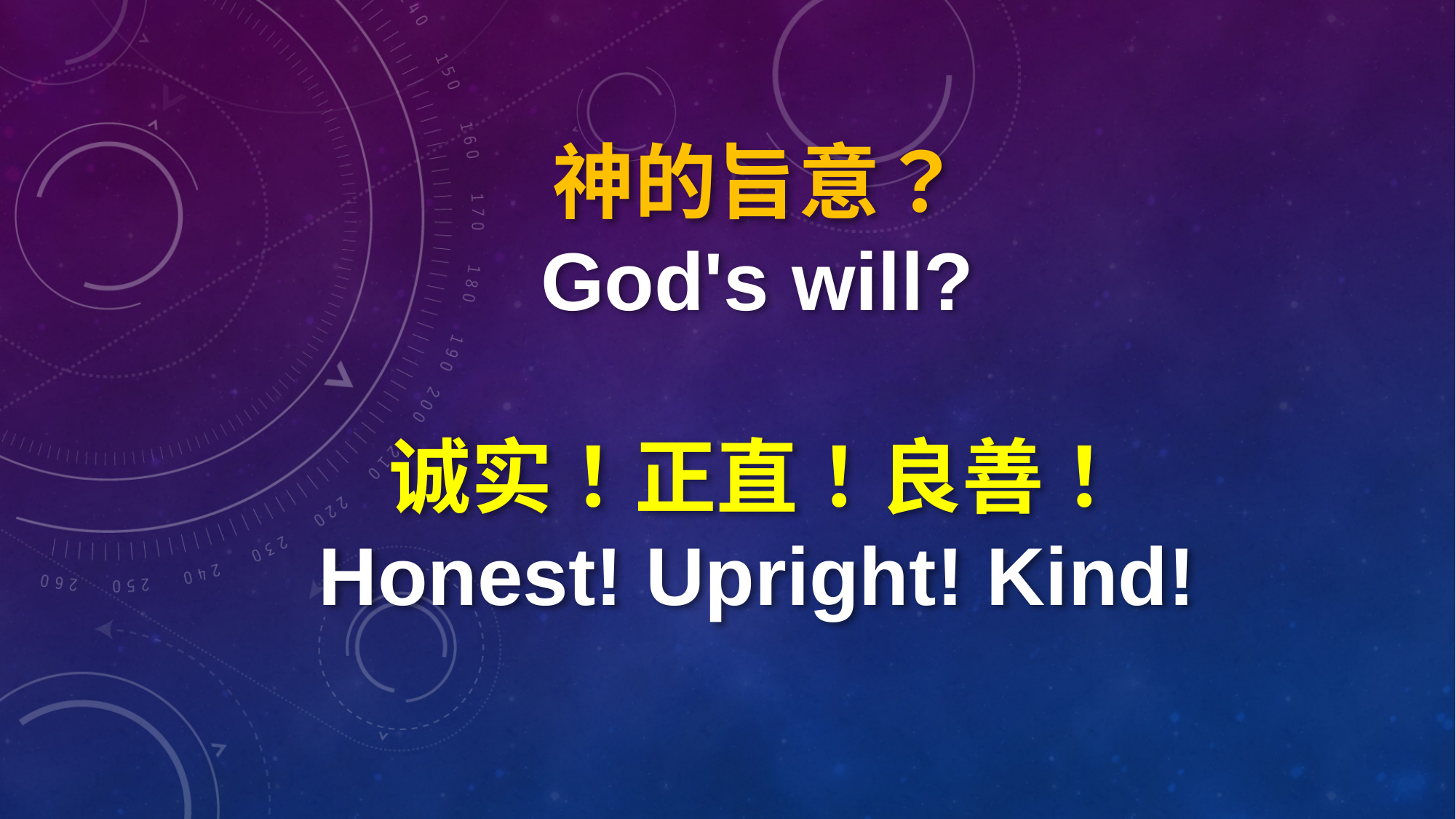

神的旨意？
God's will?

诚实！正直！良善！
Honest! Upright! Kind!